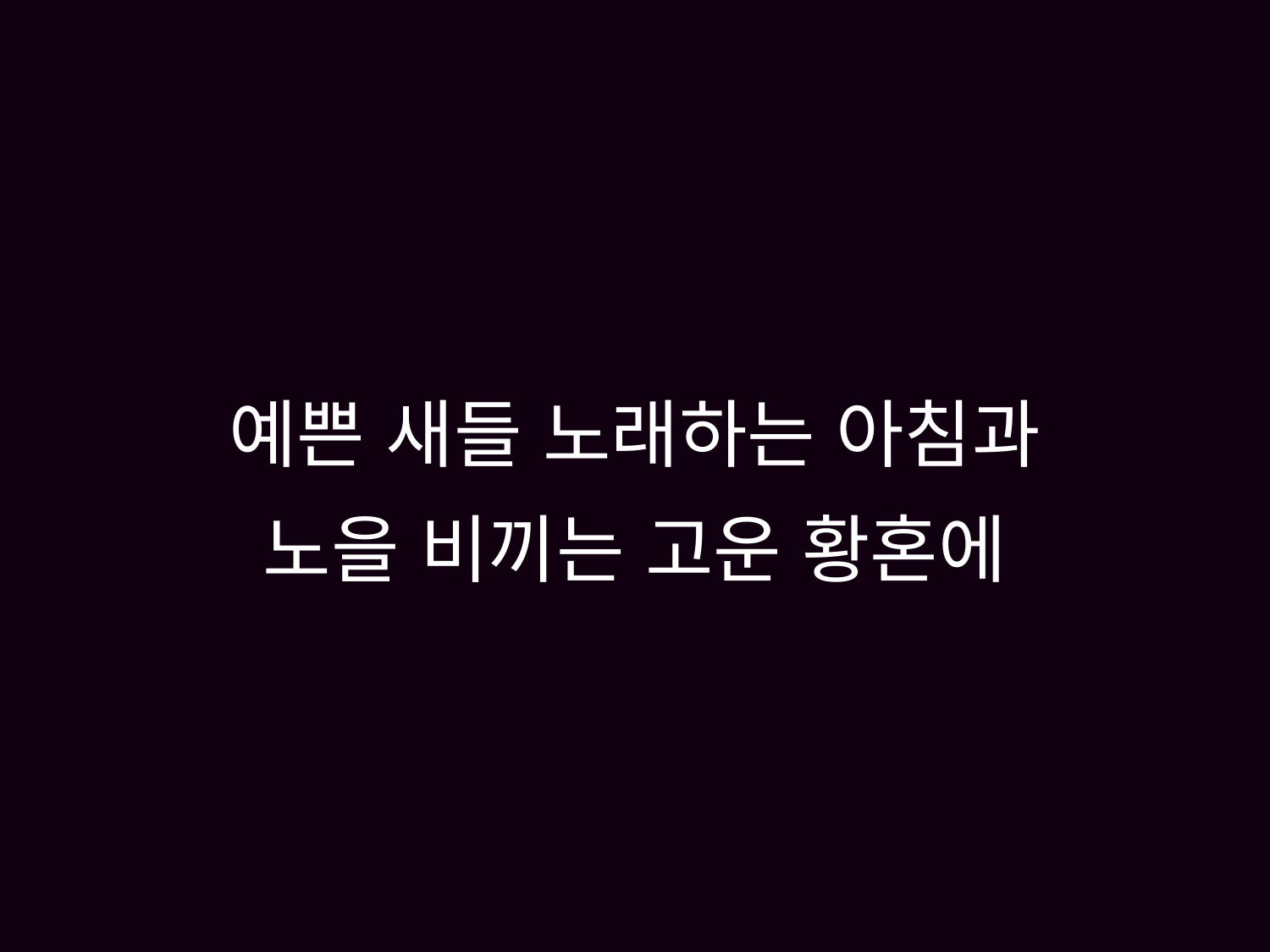

# 예쁜 새들 노래하는 아침과 노을 비끼는 고운 황혼에